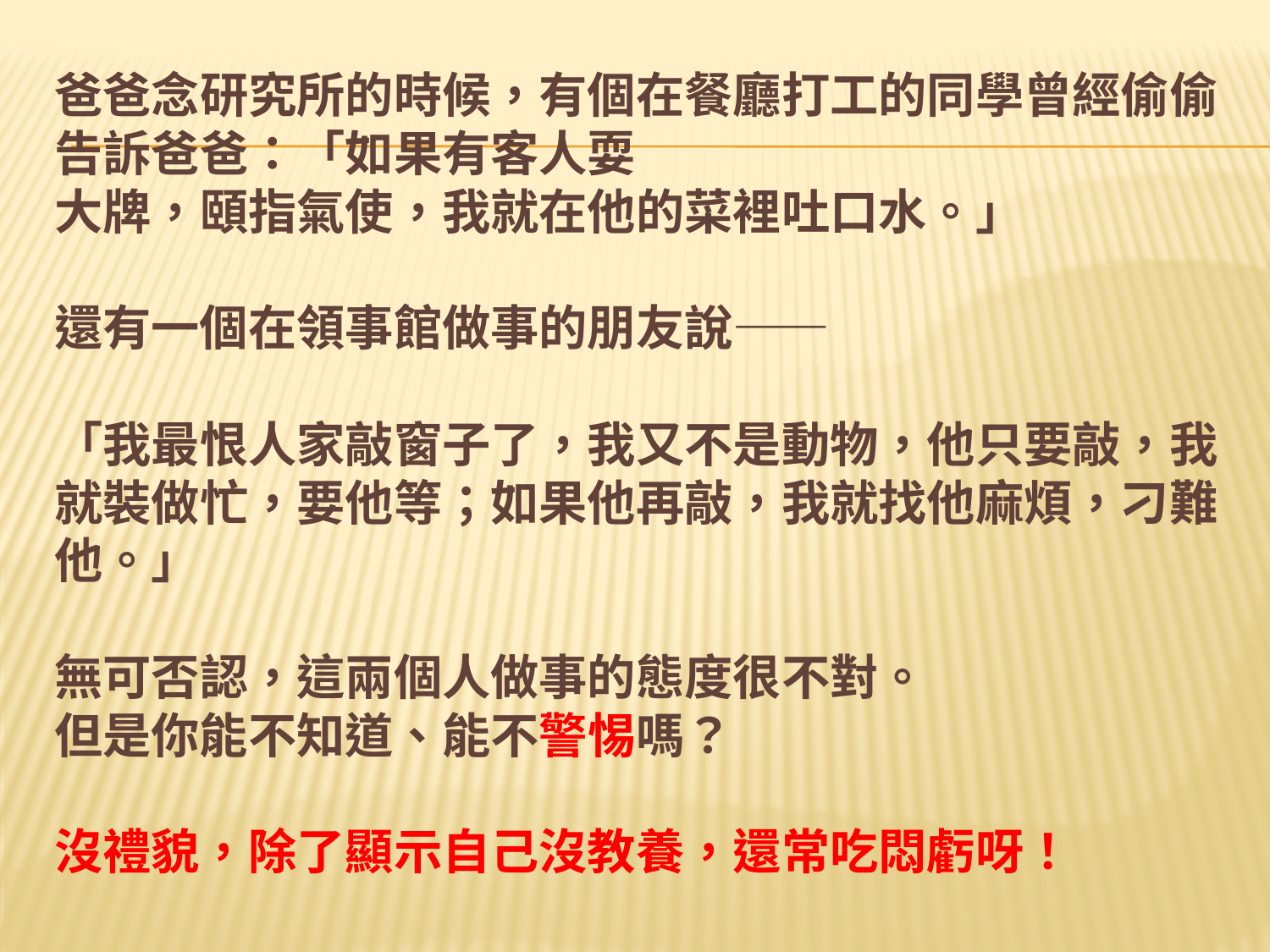

爸爸念研究所的時候，有個在餐廳打工的同學曾經偷偷告訴爸爸：「如果有客人耍
大牌，頤指氣使，我就在他的菜裡吐口水。」
還有一個在領事館做事的朋友說——
「我最恨人家敲窗子了，我又不是動物，他只要敲，我就裝做忙，要他等；如果他再敲，我就找他麻煩，刁難他。」
無可否認，這兩個人做事的態度很不對。
但是你能不知道、能不警惕嗎？
沒禮貌，除了顯示自己沒教養，還常吃悶虧呀！